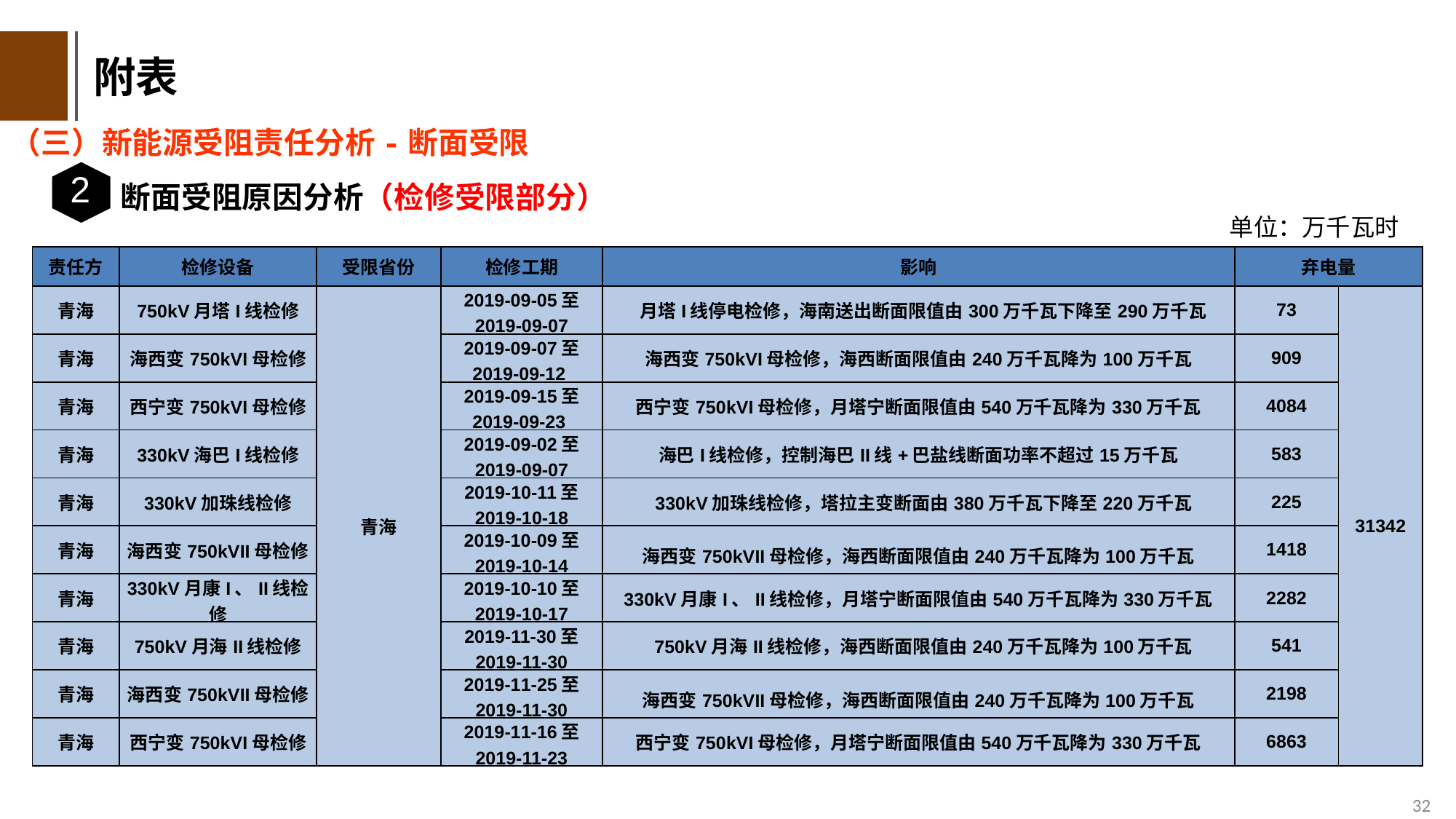

附表
（三）新能源受阻责任分析-断面受限
2

断面受阻原因分析（检修受限部分）
单位：万千瓦时
| 责任方 | 检修设备 | 受限省份 | 检修工期 | 影响 | 弃电量 |  |
| --- | --- | --- | --- | --- | --- | --- |
| 青海 | 750kV月塔I线检修 | 青海 | 2019-09-05至 2019-09-07 | 月塔I线停电检修，海南送出断面限值由300万千瓦下降至290万千瓦 | 73 | 31342 |
| 青海 | 海西变750kVI母检修 |  | 2019-09-07至 2019-09-12 | 海西变750kVI母检修，海西断面限值由240万千瓦降为100万千瓦 | 909 |  |
| 青海 | 西宁变750kVI母检修 |  | 2019-09-15至 2019-09-23 | 西宁变750kVI母检修，月塔宁断面限值由540万千瓦降为330万千瓦 | 4084 |  |
| 青海 | 330kV海巴I线检修 |  | 2019-09-02至 2019-09-07 | 海巴I线检修，控制海巴II线+巴盐线断面功率不超过15万千瓦 | 583 |  |
| 青海 | 330kV加珠线检修 |  | 2019-10-11至 2019-10-18 | 330kV加珠线检修，塔拉主变断面由380万千瓦下降至220万千瓦 | 225 |  |
| 青海 | 海西变750kVII母检修 |  | 2019-10-09至 2019-10-14 | 海西变750kVII母检修，海西断面限值由240万千瓦降为100万千瓦 | 1418 |  |
| 青海 | 330kV月康I、II线检修 |  | 2019-10-10至 2019-10-17 | 330kV月康I、II线检修，月塔宁断面限值由540万千瓦降为330万千瓦 | 2282 |  |
| 青海 | 750kV月海II线检修 |  | 2019-11-30至 2019-11-30 | 750kV月海II线检修，海西断面限值由240万千瓦降为100万千瓦 | 541 |  |
| 青海 | 海西变750kVII母检修 |  | 2019-11-25至 2019-11-30 | 海西变750kVII母检修，海西断面限值由240万千瓦降为100万千瓦 | 2198 |  |
| 青海 | 西宁变750kVI母检修 |  | 2019-11-16至 2019-11-23 | 西宁变750kVI母检修，月塔宁断面限值由540万千瓦降为330万千瓦 | 6863 |  |
单位：万千瓦时
32